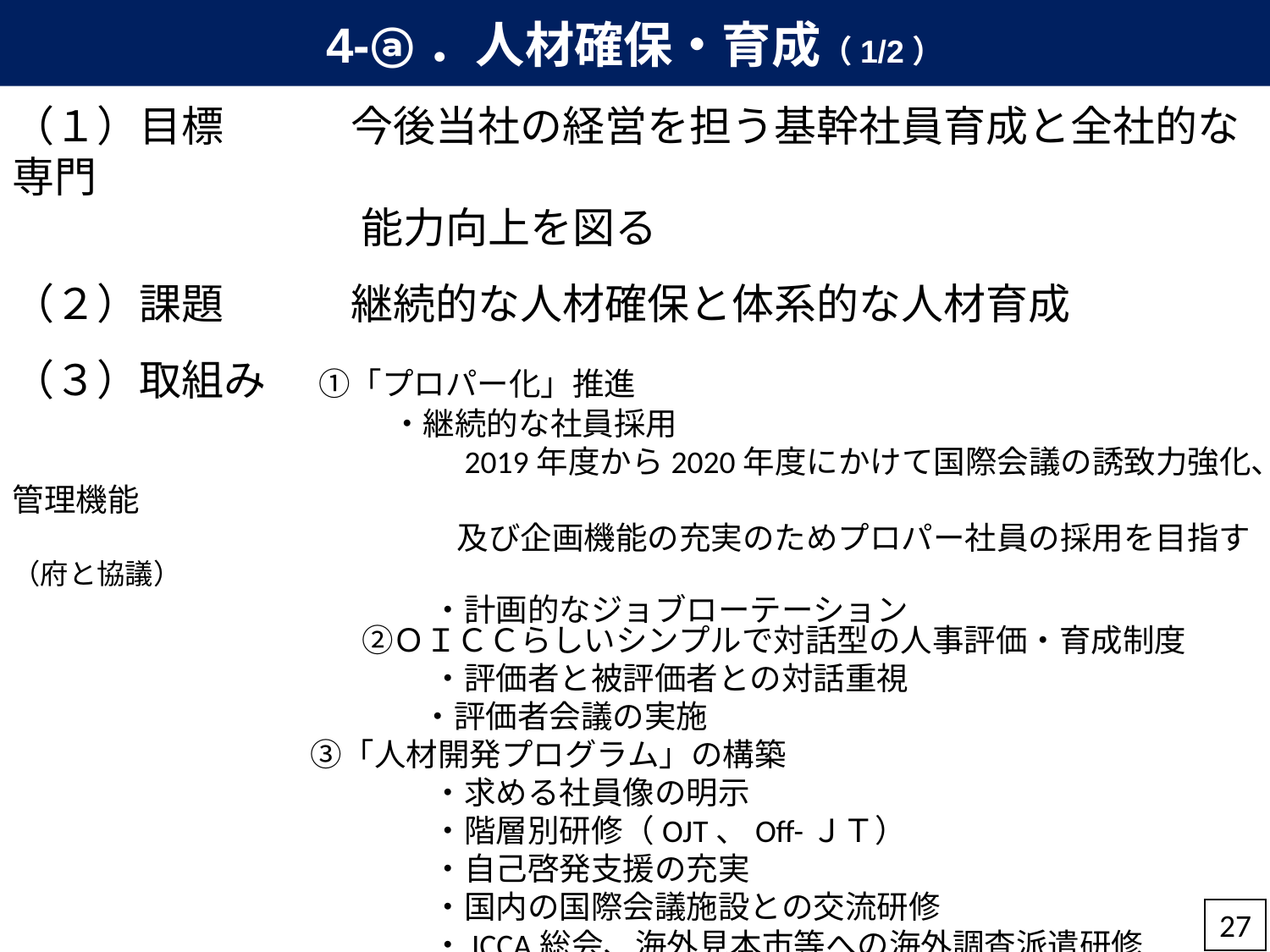

4-ⓐ．人材確保・育成（1/2）
（１）目標　　　今後当社の経営を担う基幹社員育成と全社的な専門
　　　　　　　　 能力向上を図る

（２）課題　　　継続的な人材確保と体系的な人材育成

（３）取組み　 ①「プロパー化」推進
　　　　　　　           　　  ・継続的な社員採用
　　　　　　　　　　　　　　2019年度から2020年度にかけて国際会議の誘致力強化、管理機能
　　　　　　　　　　　　　　及び企画機能の充実のためプロパー社員の採用を目指す（府と協議）
　　　　　　　　　　　　　 ・計画的なジョブローテーション
　　　　　　　　　　　②ＯＩＣＣらしいシンプルで対話型の人事評価・育成制度
　　　　　　　　　　 　　　・評価者と被評価者との対話重視
　　　　　　　　　　　  　  ・評価者会議の実施
　　 　              　　　③「人材開発プログラム」の構築
　　　　　　　　　　　　　 ・求める社員像の明示
　　　　　　　　　　　　　 ・階層別研修（OJT、Off-ＪＴ）
　　　　　　　　　　　　　 ・自己啓発支援の充実
　　　　　　　　　　　　　 ・国内の国際会議施設との交流研修
　　　　　　　　　　　　　 ・ICCA総会、海外見本市等への海外調査派遣研修

27